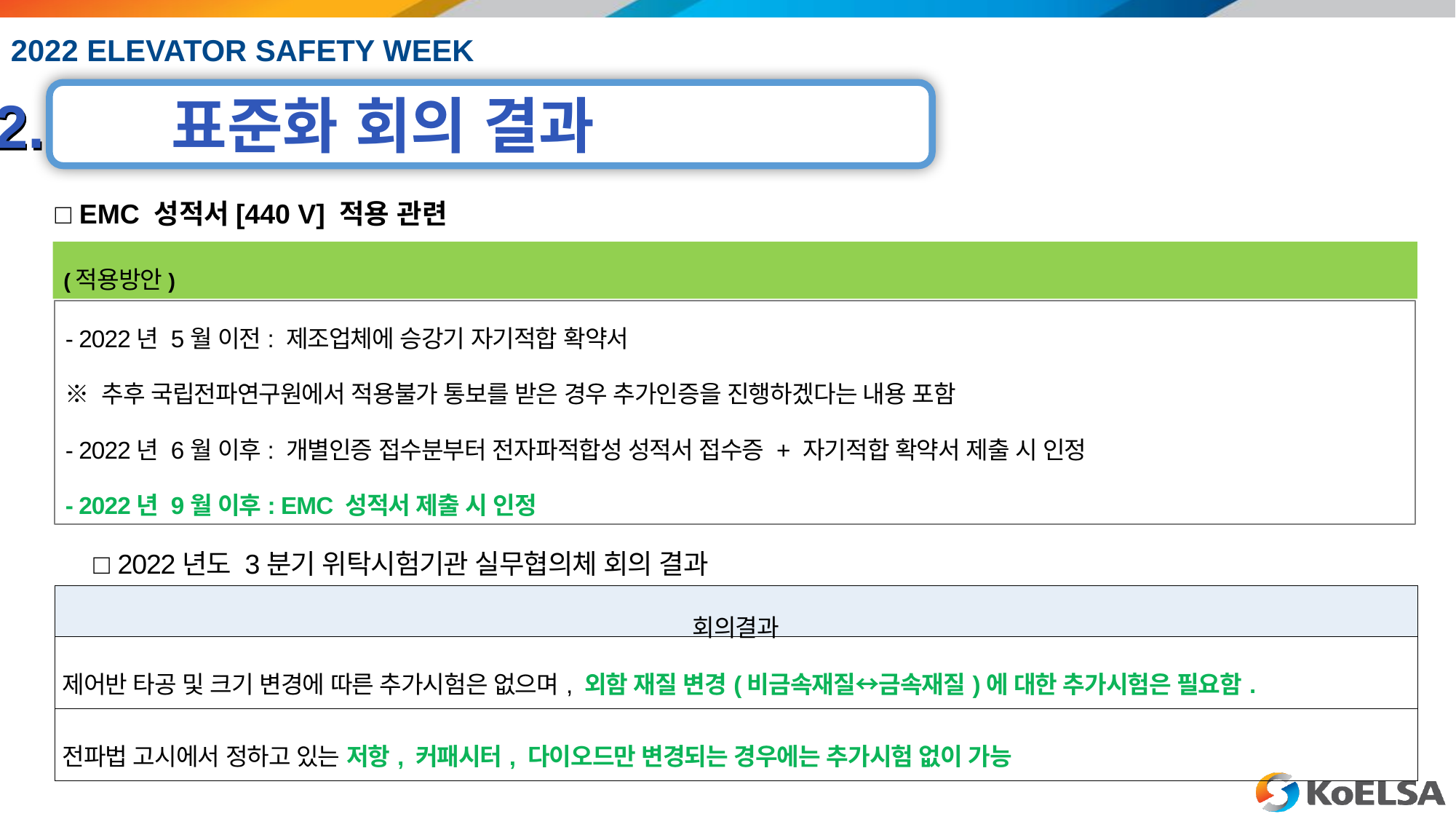

□ EMC 성적서[440 V] 적용 관련
(적용방안)
- 2022년 5월 이전: 제조업체에 승강기 자기적합 확약서
※ 추후 국립전파연구원에서 적용불가 통보를 받은 경우 추가인증을 진행하겠다는 내용 포함
- 2022년 6월 이후: 개별인증 접수분부터 전자파적합성 성적서 접수증 + 자기적합 확약서 제출 시 인정
- 2022년 9월 이후: EMC 성적서 제출 시 인정

□ 2022년도 3분기 위탁시험기관 실무협의체 회의 결과
| 회의결과 |
| --- |
| 제어반 타공 및 크기 변경에 따른 추가시험은 없으며, 외함 재질 변경(비금속재질↔금속재질)에 대한 추가시험은 필요함. |
| 전파법 고시에서 정하고 있는 저항, 커패시터, 다이오드만 변경되는 경우에는 추가시험 없이 가능 |